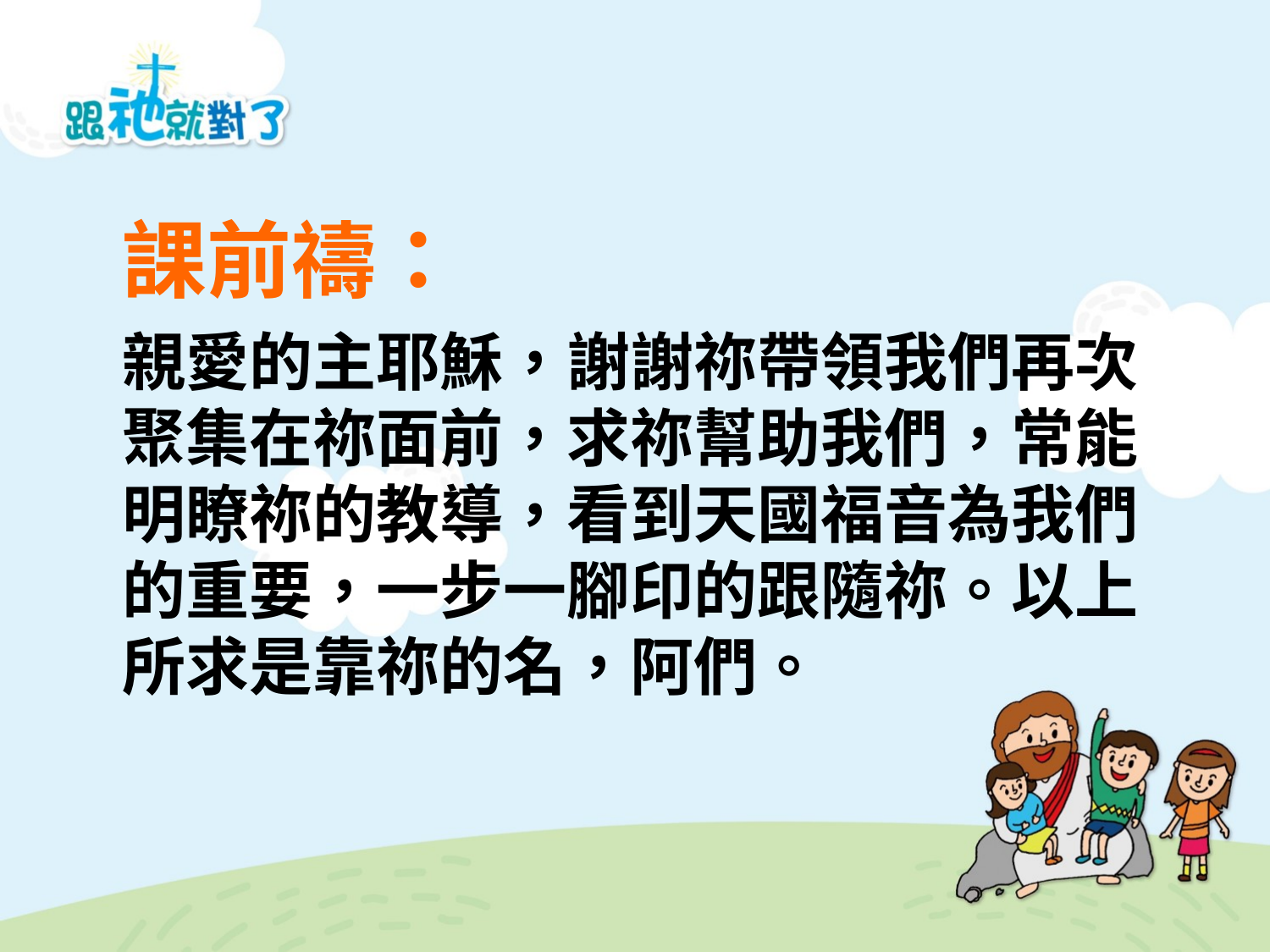

課前禱：
親愛的主耶穌，謝謝祢帶領我們再次聚集在祢面前，求祢幫助我們，常能明瞭祢的教導，看到天國福音為我們的重要，一步一腳印的跟隨祢。以上所求是靠祢的名，阿們。